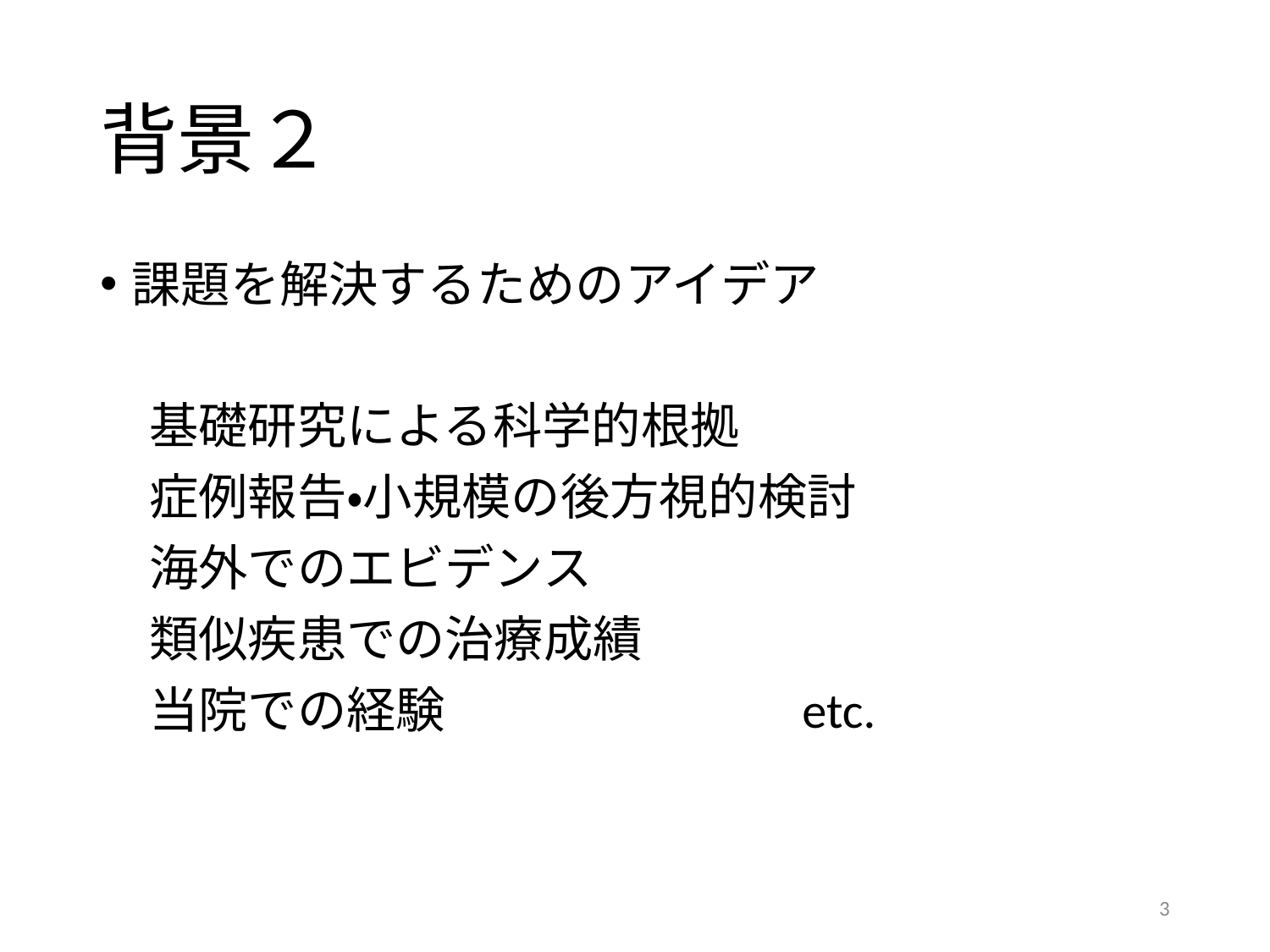

# 背景２
課題を解決するためのアイデア

　基礎研究による科学的根拠
　症例報告・小規模の後方視的検討
　海外でのエビデンス
　類似疾患での治療成績
　当院での経験　　　　　　　etc.
3